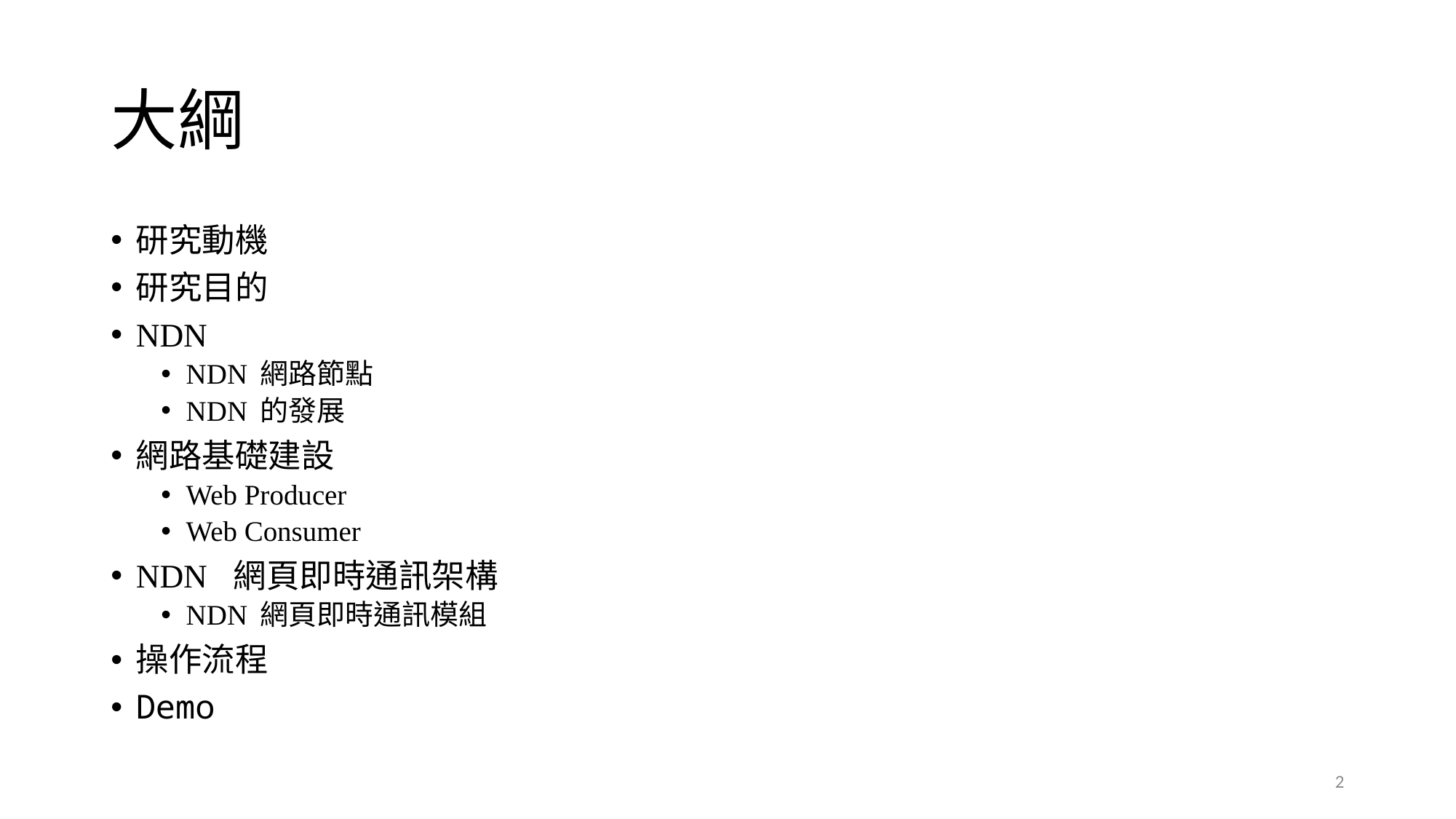

# 大綱
研究動機
研究目的
NDN
NDN 網路節點
NDN 的發展
網路基礎建設
Web Producer
Web Consumer
NDN 網頁即時通訊架構
NDN 網頁即時通訊模組
操作流程
Demo
2